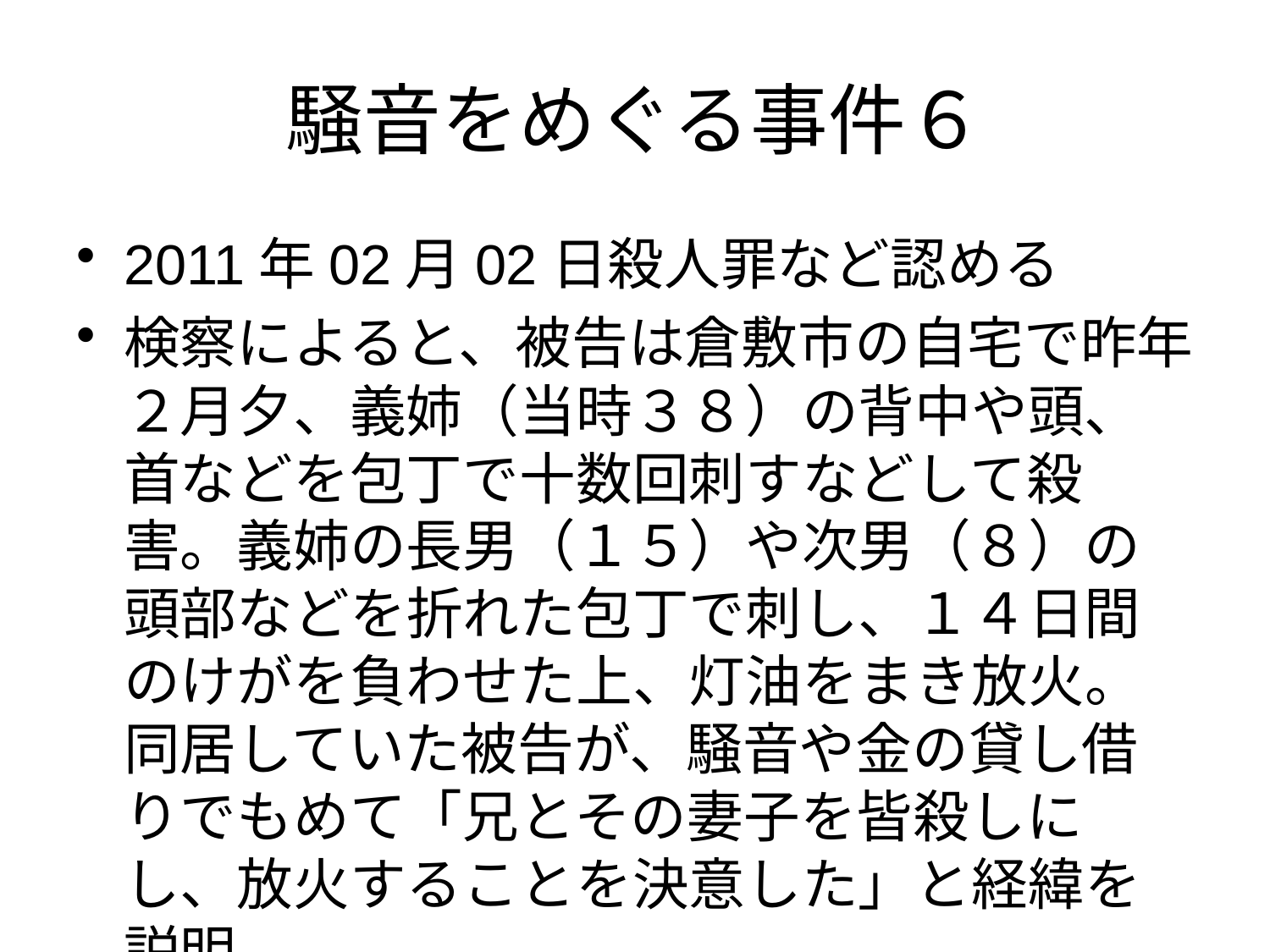

# 騒音をめぐる事件６
2011年02月02日殺人罪など認める
検察によると、被告は倉敷市の自宅で昨年２月夕、義姉（当時３８）の背中や頭、首などを包丁で十数回刺すなどして殺害。義姉の長男（１５）や次男（８）の頭部などを折れた包丁で刺し、１４日間のけがを負わせた上、灯油をまき放火。同居していた被告が、騒音や金の貸し借りでもめて「兄とその妻子を皆殺しにし、放火することを決意した」と経緯を説明。